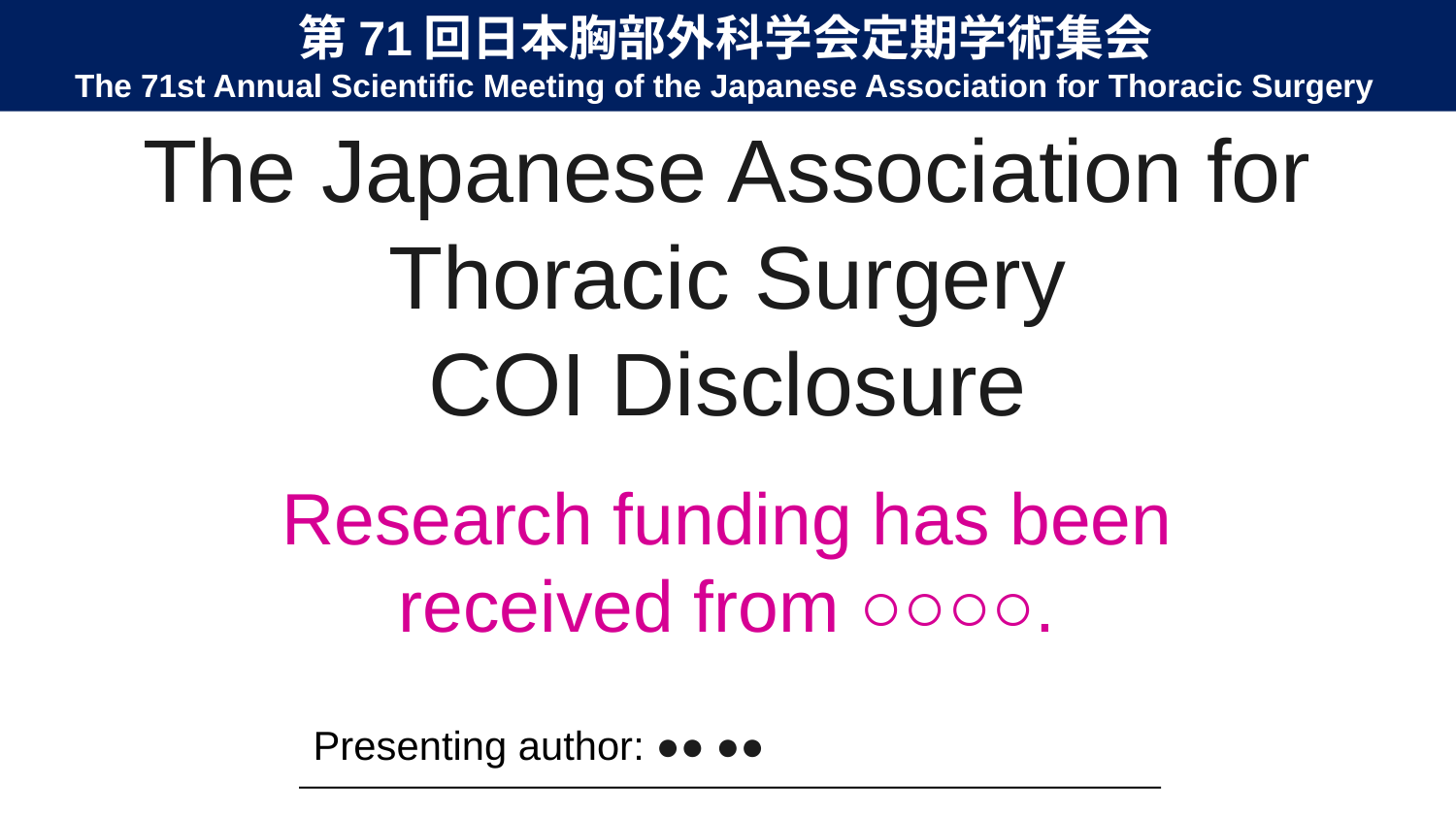

第71回日本胸部外科学会定期学術集会
The 71st Annual Scientific Meeting of the Japanese Association for Thoracic Surgery
The Japanese Association for Thoracic Surgery
COI Disclosure
Research funding has been received from ○○○○.
Presenting author: ●● ●●